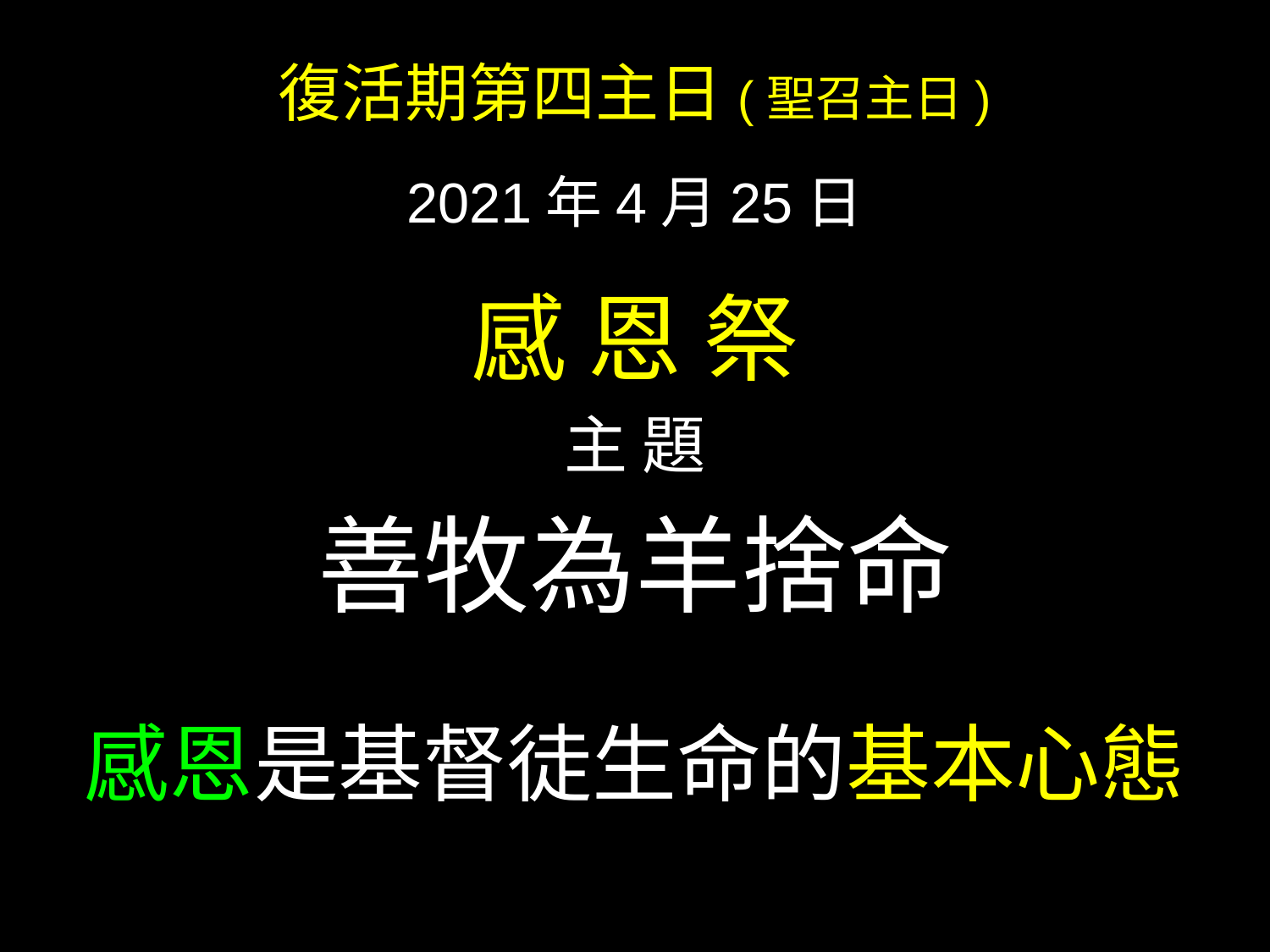

復活期第四主日(聖召主日)

2021年4月25日

感 恩 祭

主 題
善牧為羊捨命
感恩是基督徒生命的基本心態